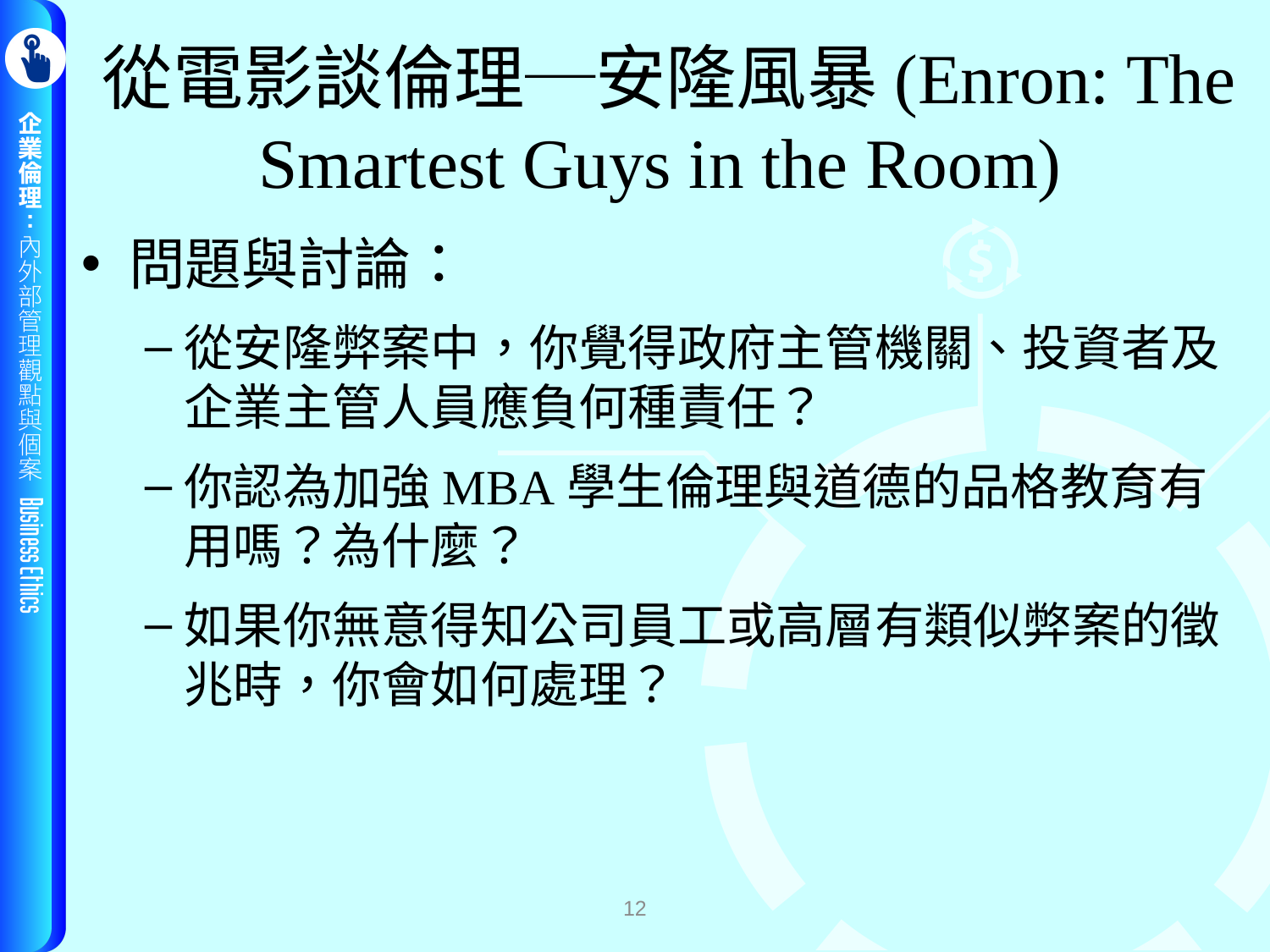

# 從電影談倫理─安隆風暴(Enron: The Smartest Guys in the Room)
問題與討論：
從安隆弊案中，你覺得政府主管機關、投資者及企業主管人員應負何種責任？
你認為加強MBA學生倫理與道德的品格教育有用嗎？為什麼？
如果你無意得知公司員工或高層有類似弊案的徵兆時，你會如何處理？
12